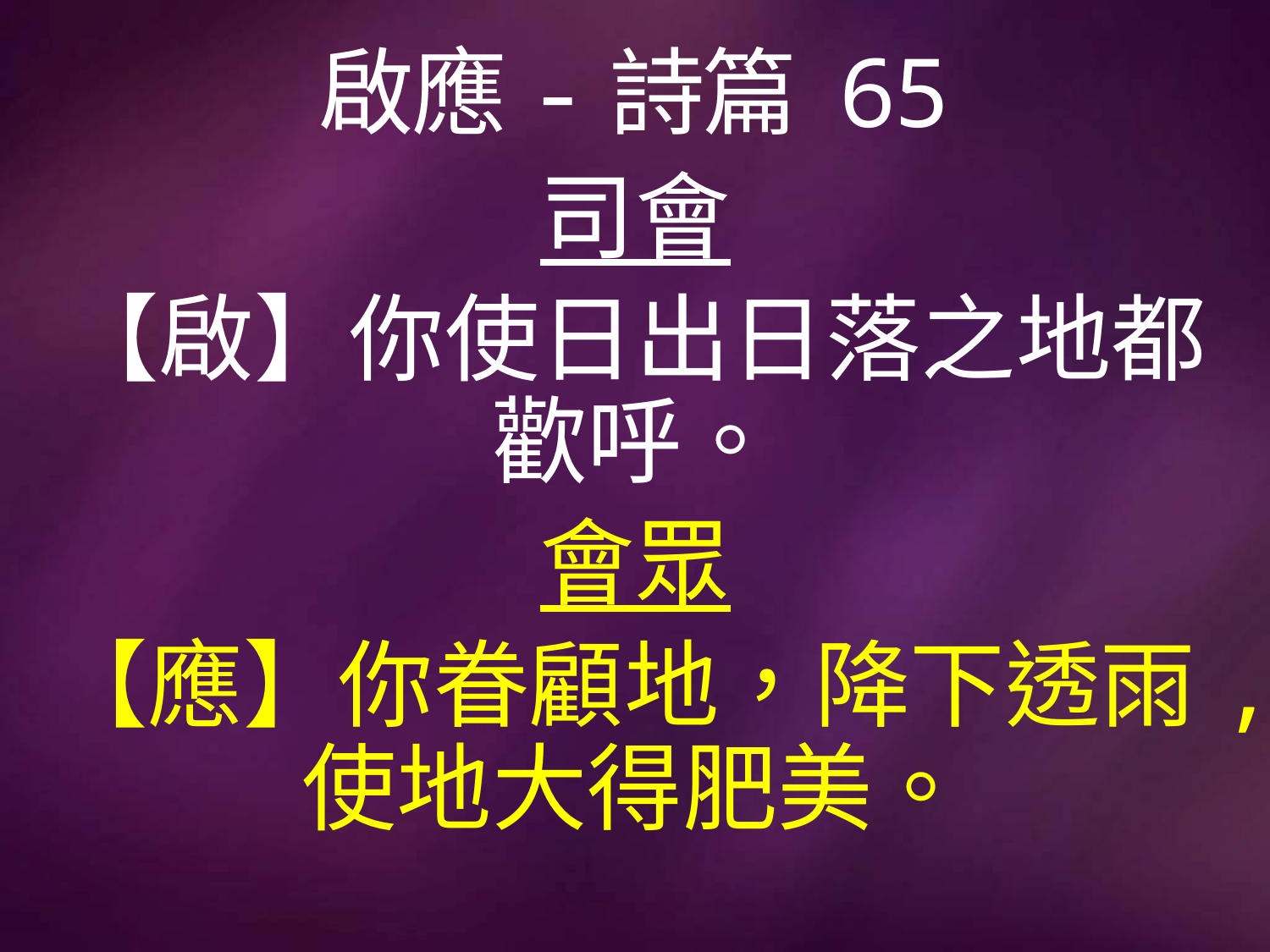

# 啟應-詩篇 65
司會
【啟】你使日出日落之地都歡呼。
會眾
【應】你眷顧地，降下透雨,使地大得肥美。